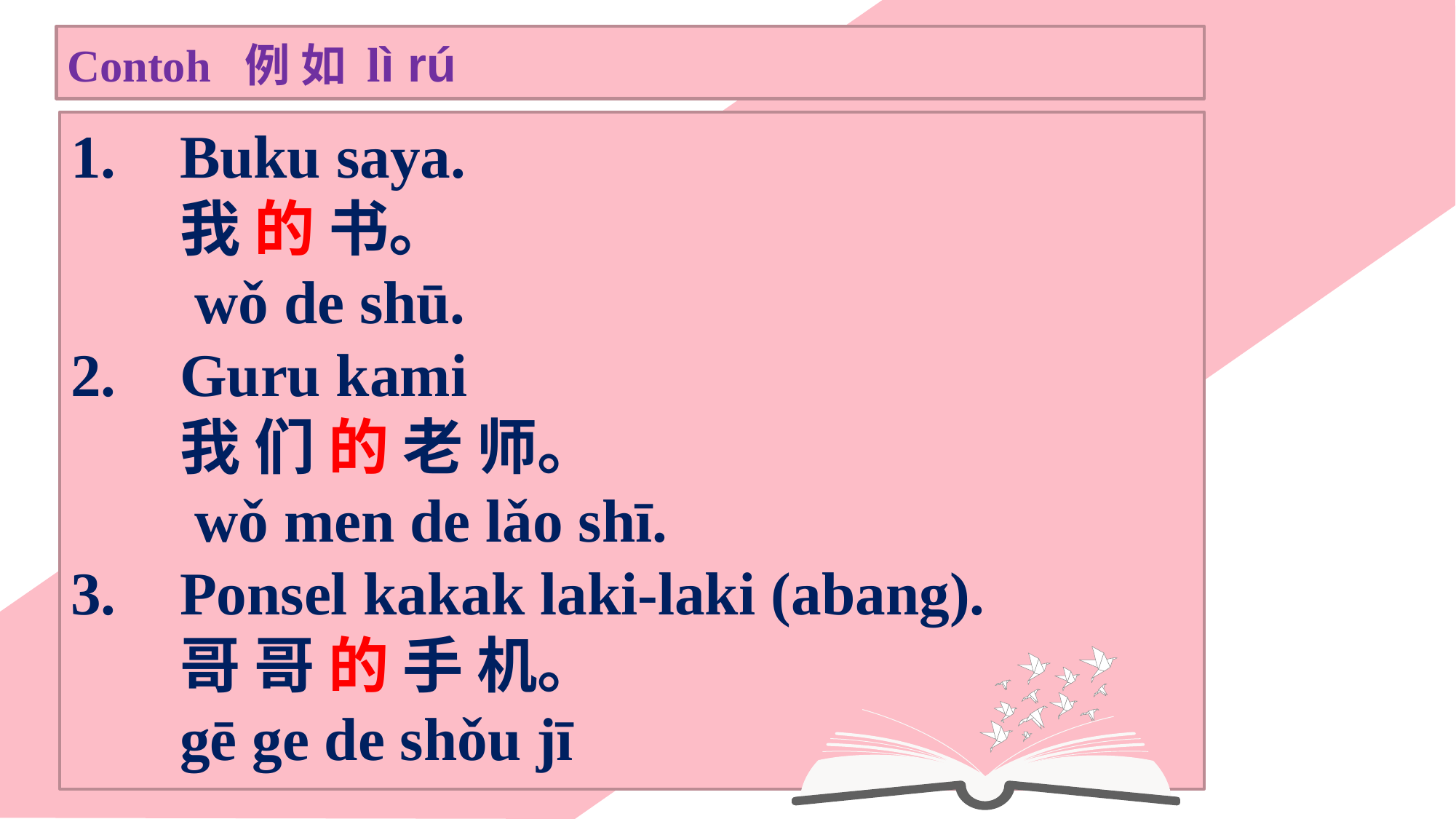

Contoh  例 如 lì rú
Buku saya.
	我 的 书。
	 wǒ de shū.
2. 	Guru kami
	我 们 的 老 师。
	 wǒ men de lǎo shī.
Ponsel kakak laki-laki (abang).
	哥 哥 的 手 机。
	gē ge de shǒu jī